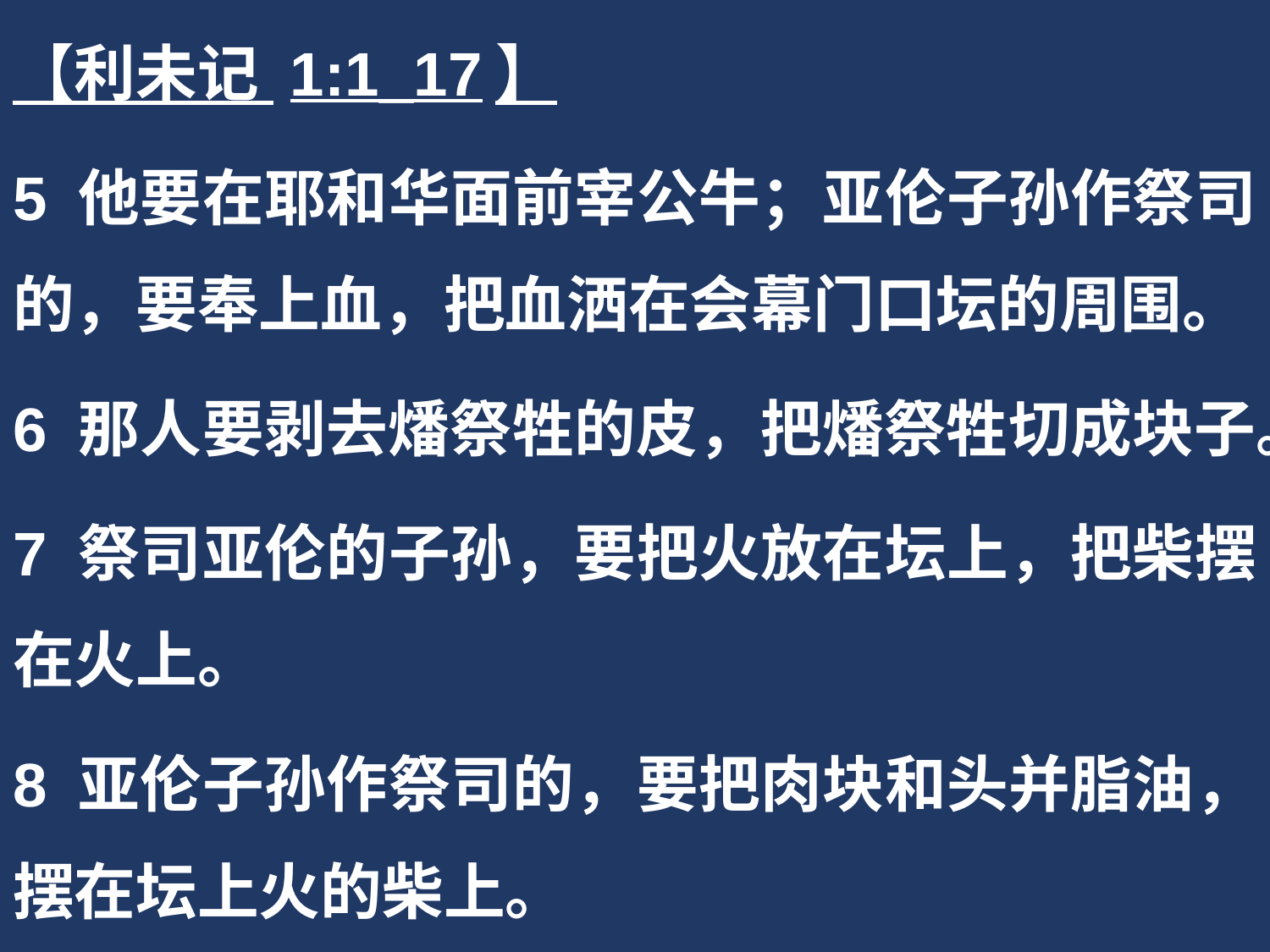

【利未记 1:1_17】
5 他要在耶和华面前宰公牛；亚伦子孙作祭司的，要奉上血，把血洒在会幕门口坛的周围。
6 那人要剥去燔祭牲的皮，把燔祭牲切成块子。
7 祭司亚伦的子孙，要把火放在坛上，把柴摆在火上。
8 亚伦子孙作祭司的，要把肉块和头并脂油，摆在坛上火的柴上。